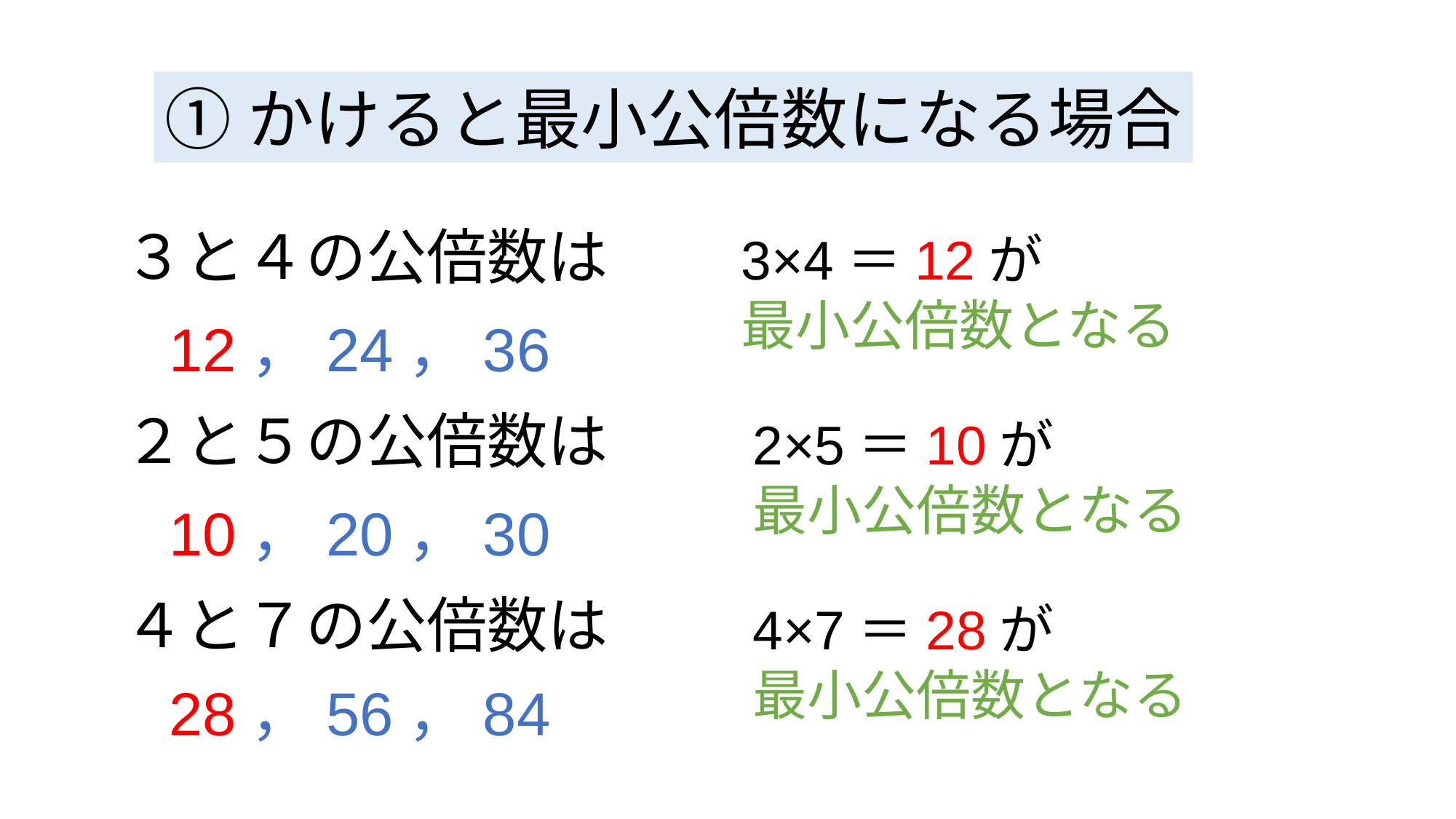

①かけると最小公倍数になる場合
３と４の公倍数は
3×4＝12が
最小公倍数となる
12，24，36
２と５の公倍数は
2×5＝10が
最小公倍数となる
10，20，30
４と７の公倍数は
4×7＝28が
最小公倍数となる
28，56，84